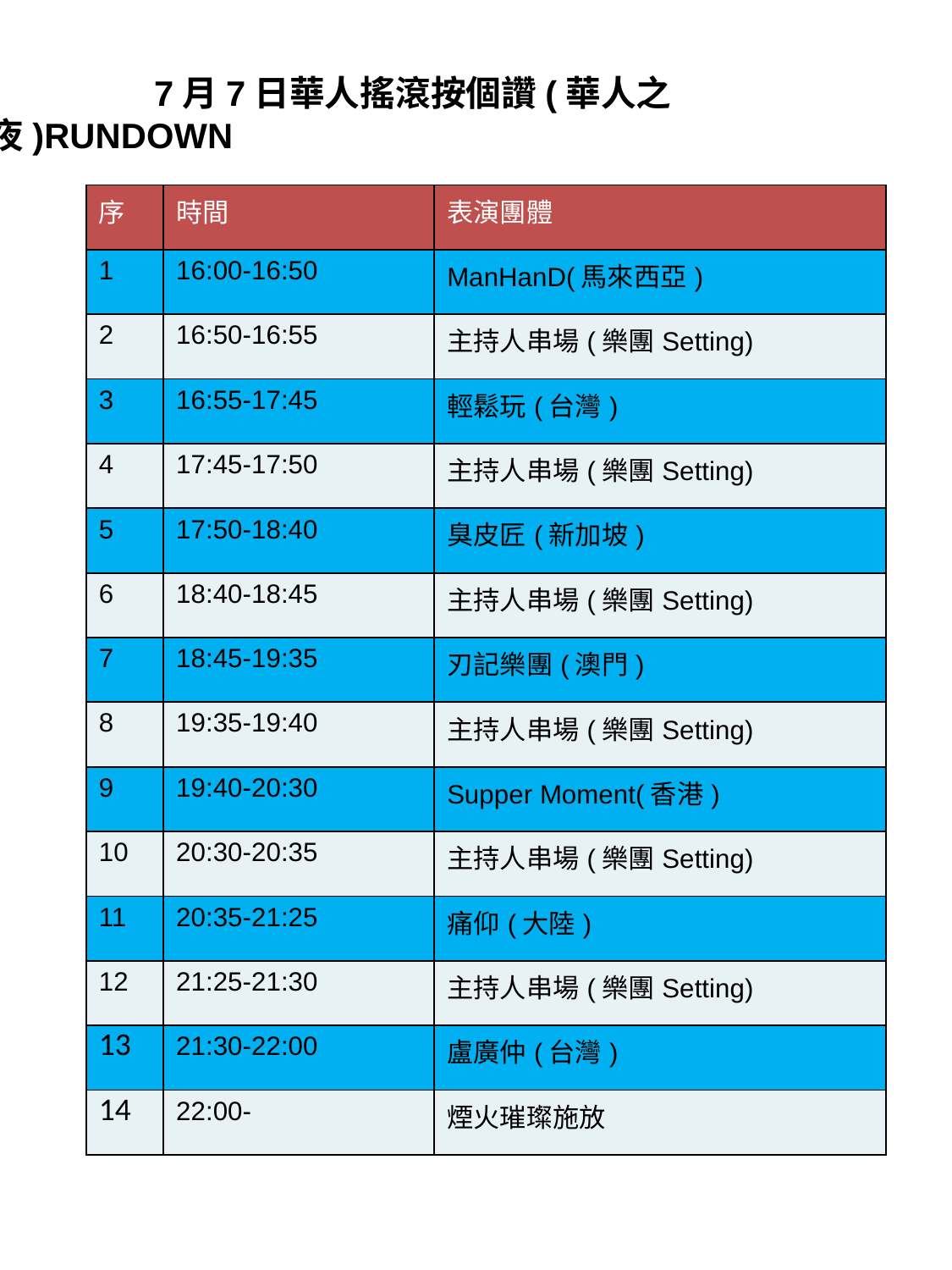

7月7日華人搖滾按個讚(華人之夜)RUNDOWN

| 序 | 時間 | 表演團體 |
| --- | --- | --- |
| 1 | 16:00-16:50 | ManHanD(馬來西亞) |
| 2 | 16:50-16:55 | 主持人串場(樂團Setting) |
| 3 | 16:55-17:45 | 輕鬆玩(台灣) |
| 4 | 17:45-17:50 | 主持人串場(樂團Setting) |
| 5 | 17:50-18:40 | 臭皮匠(新加坡) |
| 6 | 18:40-18:45 | 主持人串場(樂團Setting) |
| 7 | 18:45-19:35 | 刃記樂團(澳門) |
| 8 | 19:35-19:40 | 主持人串場(樂團Setting) |
| 9 | 19:40-20:30 | Supper Moment(香港) |
| 10 | 20:30-20:35 | 主持人串場(樂團Setting) |
| 11 | 20:35-21:25 | 痛仰(大陸) |
| 12 | 21:25-21:30 | 主持人串場(樂團Setting) |
| 13 | 21:30-22:00 | 盧廣仲(台灣) |
| 14 | 22:00- | 煙火璀璨施放 |